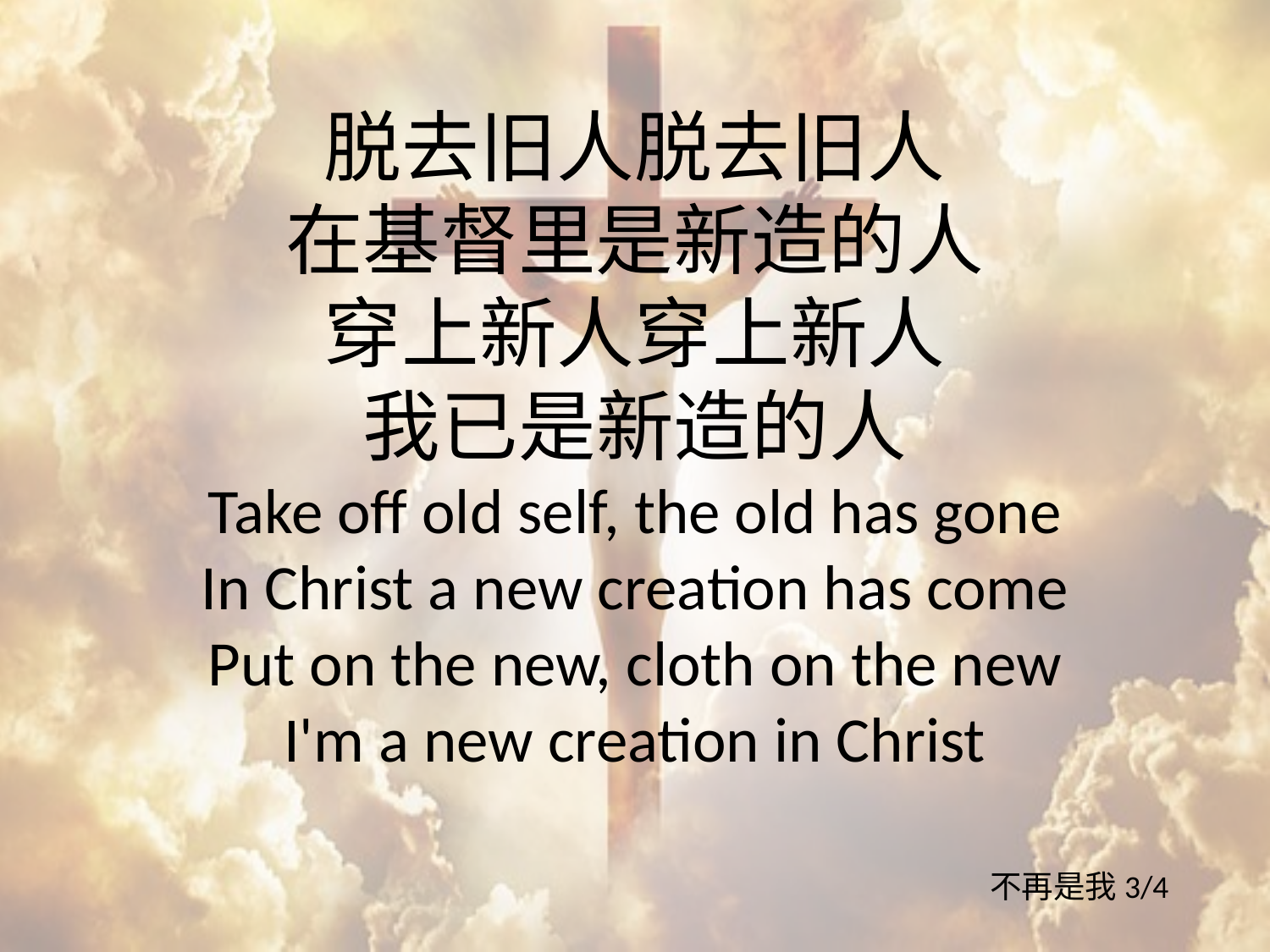

脱去旧人脱去旧人
在基督里是新造的人
穿上新人穿上新人
我已是新造的人
Take off old self, the old has gone
In Christ a new creation has come
Put on the new, cloth on the new
I'm a new creation in Christ
不再是我3/4